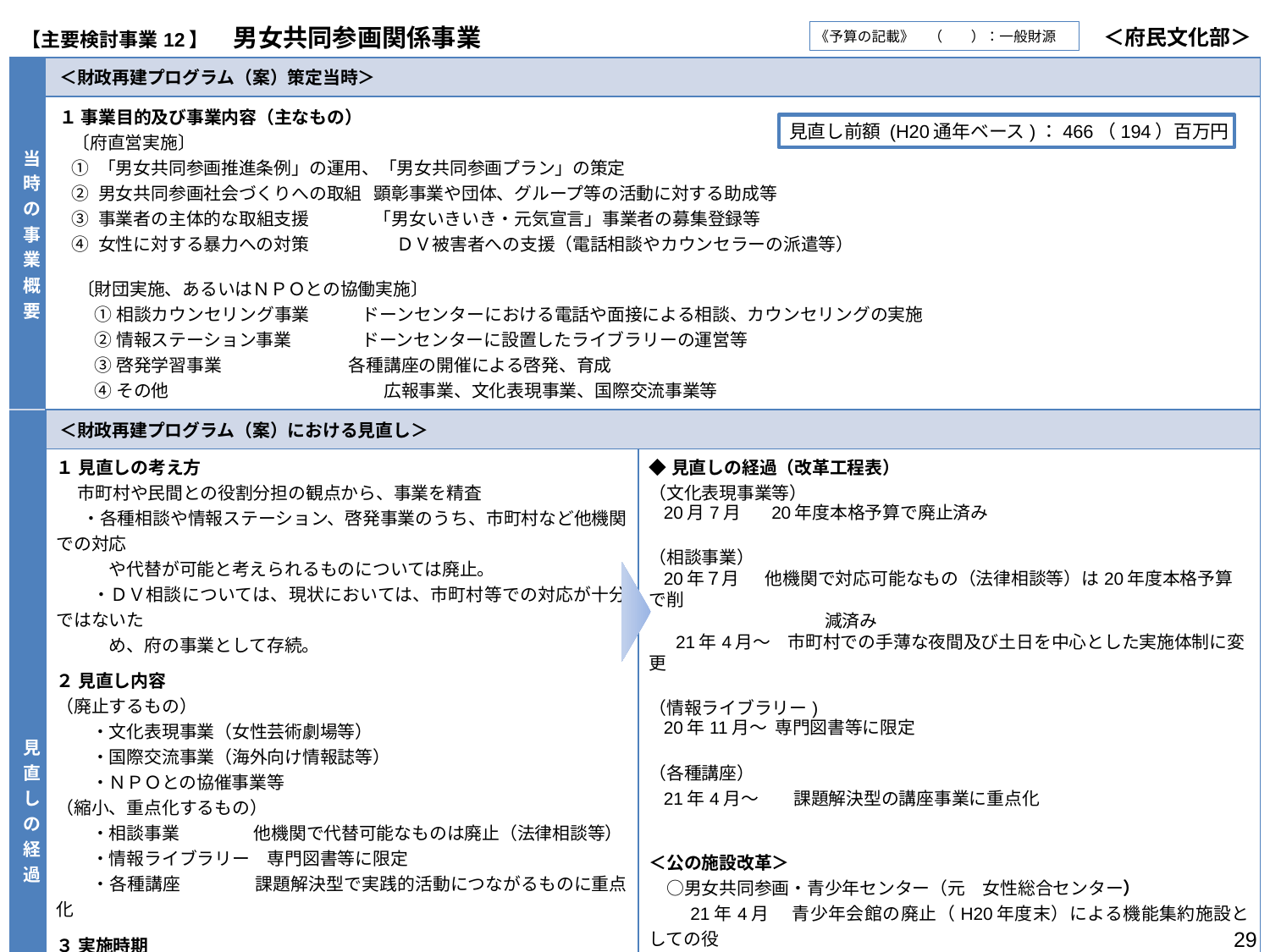

| 【主要検討事業12】　男女共同参画関係事業 | ＜府民文化部＞ |
| --- | --- |
《予算の記載》　（　　）：一般財源
| 当時の事業概要 | ＜財政再建プログラム（案）策定当時＞ |  |
| --- | --- | --- |
|  | １ 事業目的及び事業内容（主なもの） 〔府直営実施〕 ① 「男女共同参画推進条例」の運用、「男女共同参画プラン」の策定 ② 男女共同参画社会づくりへの取組 顕彰事業や団体、グループ等の活動に対する助成等 ③ 事業者の主体的な取組支援 　　　 「男女いきいき・元気宣言」事業者の募集登録等 ④ 女性に対する暴力への対策　　　　　ＤＶ被害者への支援（電話相談やカウンセラーの派遣等） 　〔財団実施、あるいはＮＰＯとの協働実施〕 　　① 相談カウンセリング事業　　　ドーンセンターにおける電話や面接による相談、カウンセリングの実施 　　② 情報ステーション事業　　　　ドーンセンターに設置したライブラリーの運営等 　　③ 啓発学習事業　　　　　 　　各種講座の開催による啓発、育成 　　④ その他　　　　　　　　　　 　　広報事業、文化表現事業、国際交流事業等 |  |
| 見直しの経過 | ＜財政再建プログラム（案）における見直し＞ |  |
|  | １ 見直しの考え方 市町村や民間との役割分担の観点から、事業を精査 ・各種相談や情報ステーション、啓発事業のうち、市町村など他機関での対応 　　　や代替が可能と考えられるものについては廃止。 　　・ＤＶ相談については、現状においては、市町村等での対応が十分ではないた 　　　め、府の事業として存続。 ２ 見直し内容 （廃止するもの） 　　・文化表現事業（女性芸術劇場等） 　　・国際交流事業（海外向け情報誌等） 　　・ＮＰＯとの協催事業等 （縮小、重点化するもの） 　　・相談事業　　　　 他機関で代替可能なものは廃止（法律相談等） 　　・情報ライブラリー　専門図書等に限定 　　・各種講座　　　　 課題解決型で実践的活動につながるものに重点化 ３ 実施時期 平成２０年度から順次実施 ＜公の施設改革＞ 　○女性総合センター 【他施設との集約、多機能化】（H21年度中に実施） ・館内配置の見直し等によりスペースを創出。対象を女性以外にも拡大 ・青少年会館の廃止（H20 年度末予定）による機能集約施設としての役割 を一部担う | ◆見直しの経過（改革工程表） （文化表現事業等） 20月7月 　20年度本格予算で廃止済み （相談事業） 20年７月　 他機関で対応可能なもの（法律相談等）は20年度本格予算で削 　　　　　　　　　　減済み 　 21年4月～　市町村での手薄な夜間及び土日を中心とした実施体制に変更 （情報ライブラリー) 20年11月～ 専門図書等に限定 （各種講座） 21年4月～　　課題解決型の講座事業に重点化 ＜公の施設改革＞ 　○男女共同参画・青少年センター（元　女性総合センター） 　　21年4月　 青少年会館の廃止（H20年度末）による機能集約施設としての役 割を一部担う 21年3月 　条例改正 21年4月　 名称変更「大阪府立男女共同参画・青少年センター」 【効果額（百万円）】⑳166　㉑38　㉒154 |
見直し前額 (H20通年ベース)：466（194）百万円

29